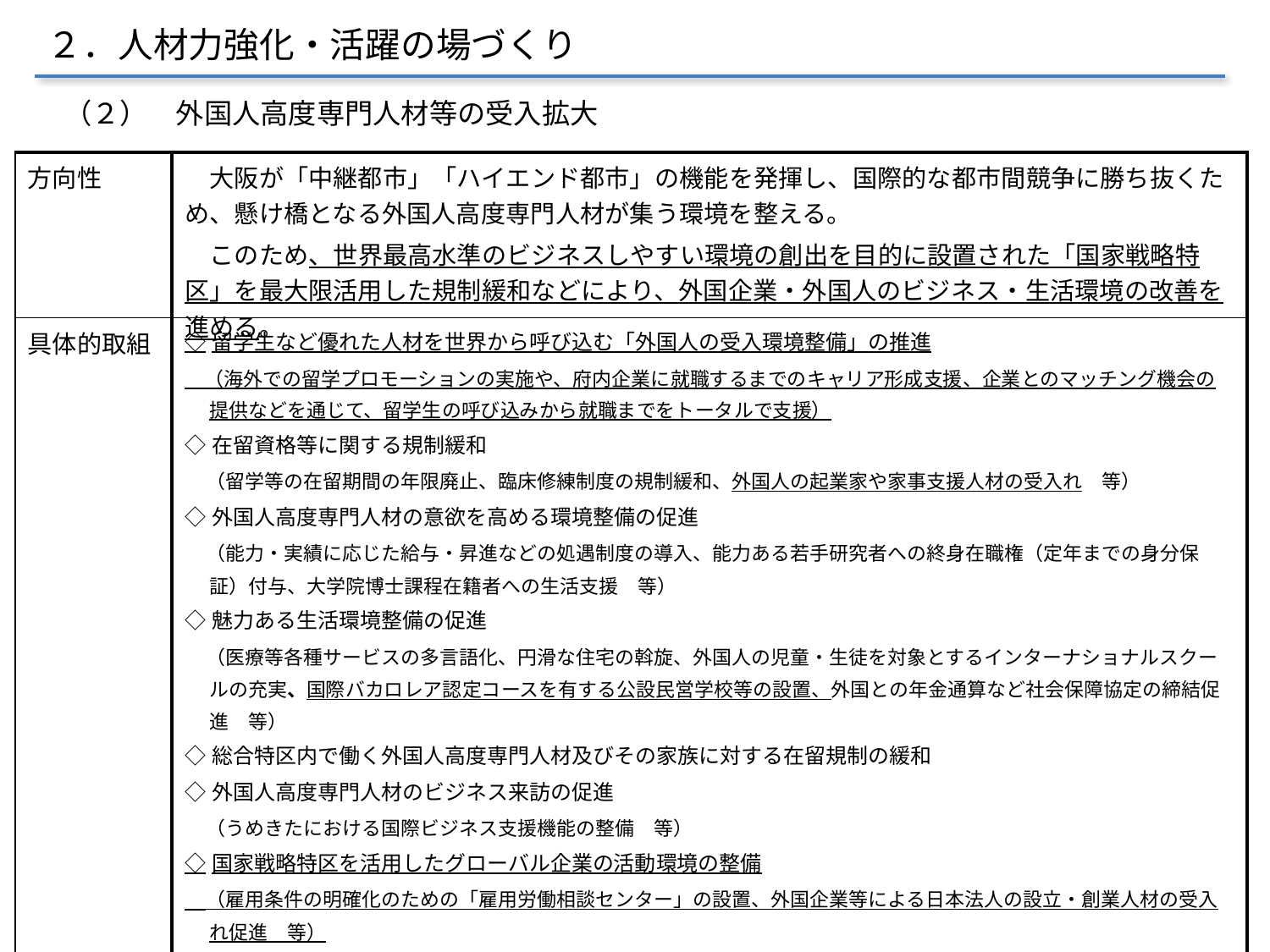

２．人材力強化・活躍の場づくり
（２）　外国人高度専門人材等の受入拡大
| 方向性 | 大阪が「中継都市」「ハイエンド都市」の機能を発揮し、国際的な都市間競争に勝ち抜くため、懸け橋となる外国人高度専門人材が集う環境を整える。 　このため、世界最高水準のビジネスしやすい環境の創出を目的に設置された「国家戦略特区」を最大限活用した規制緩和などにより、外国企業・外国人のビジネス・生活環境の改善を進める。 |
| --- | --- |
| 具体的取組 | ◇留学生など優れた人材を世界から呼び込む「外国人の受入環境整備」の推進 　（海外での留学プロモーションの実施や、府内企業に就職するまでのキャリア形成支援、企業とのマッチング機会の提供などを通じて、留学生の呼び込みから就職までをトータルで支援） ◇在留資格等に関する規制緩和 　（留学等の在留期間の年限廃止、臨床修練制度の規制緩和、外国人の起業家や家事支援人材の受入れ　等） ◇外国人高度専門人材の意欲を高める環境整備の促進 　（能力・実績に応じた給与・昇進などの処遇制度の導入、能力ある若手研究者への終身在職権（定年までの身分保証）付与、大学院博士課程在籍者への生活支援　等） ◇魅力ある生活環境整備の促進 　（医療等各種サービスの多言語化、円滑な住宅の斡旋、外国人の児童・生徒を対象とするインターナショナルスクールの充実、国際バカロレア認定コースを有する公設民営学校等の設置、外国との年金通算など社会保障協定の締結促進　等） ◇総合特区内で働く外国人高度専門人材及びその家族に対する在留規制の緩和 ◇外国人高度専門人材のビジネス来訪の促進 　（うめきたにおける国際ビジネス支援機能の整備　等） ◇国家戦略特区を活用したグローバル企業の活動環境の整備 　（雇用条件の明確化のための「雇用労働相談センター」の設置、外国企業等による日本法人の設立・創業人材の受入れ促進　等） |